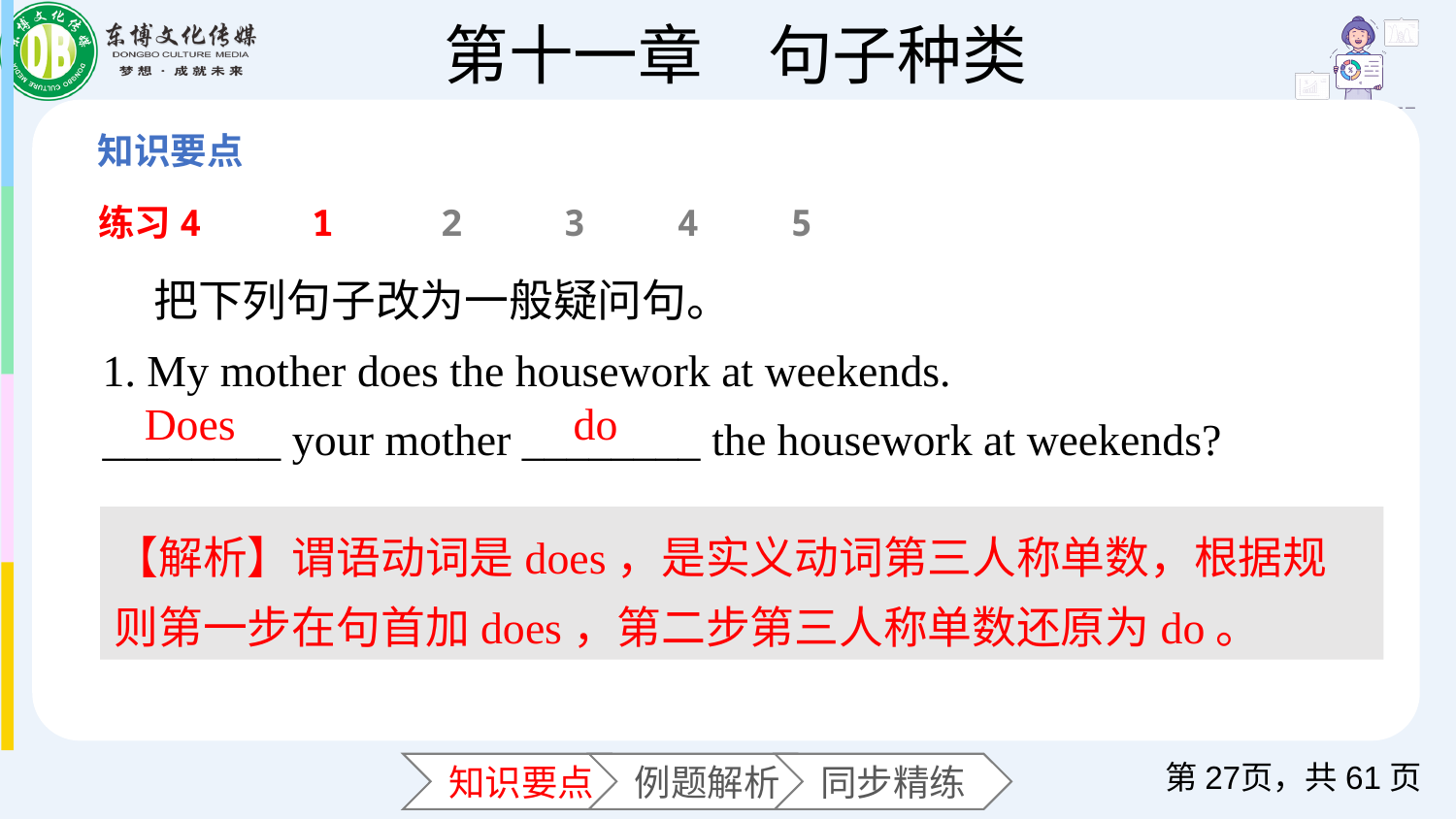

练习4
1
2
3
4
5
    把下列句子改为一般疑问句。
1. My mother does the housework at weekends.
________ your mother ________ the housework at weekends?
 Does
do
【解析】谓语动词是does，是实义动词第三人称单数，根据规则第一步在句首加does，第二步第三人称单数还原为do。